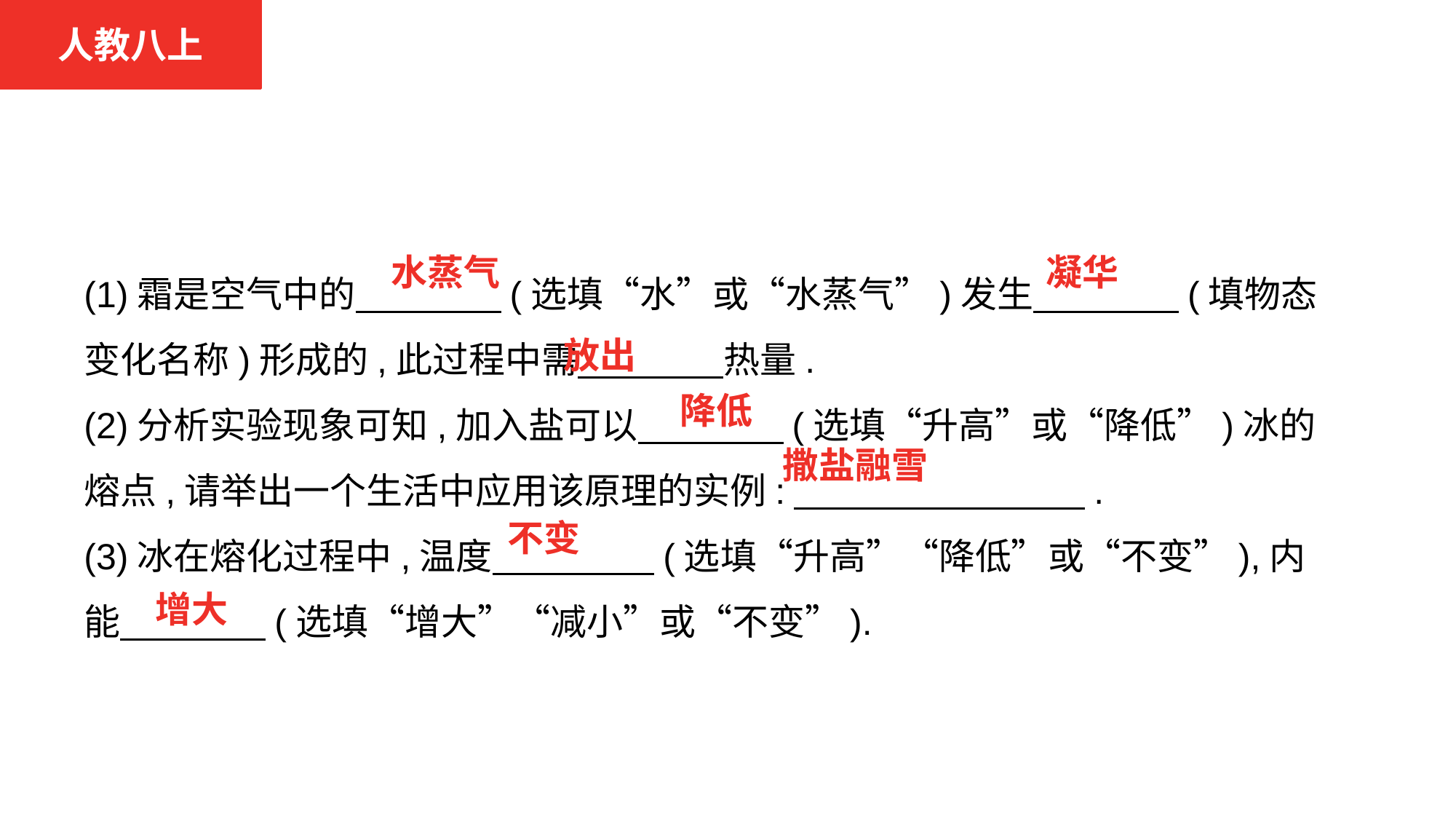

人教八上
(1)霜是空气中的　　　　(选填“水”或“水蒸气”)发生　　　　(填物态变化名称)形成的,此过程中需　　　　热量.
(2)分析实验现象可知,加入盐可以　　　　(选填“升高”或“降低”)冰的熔点,请举出一个生活中应用该原理的实例:　　　　　　　　.
(3)冰在熔化过程中,温度　　　  　(选填“升高”“降低”或“不变”),内能　　　　(选填“增大”“减小”或“不变”).
水蒸气
凝华
放出
降低
撒盐融雪
不变
增大